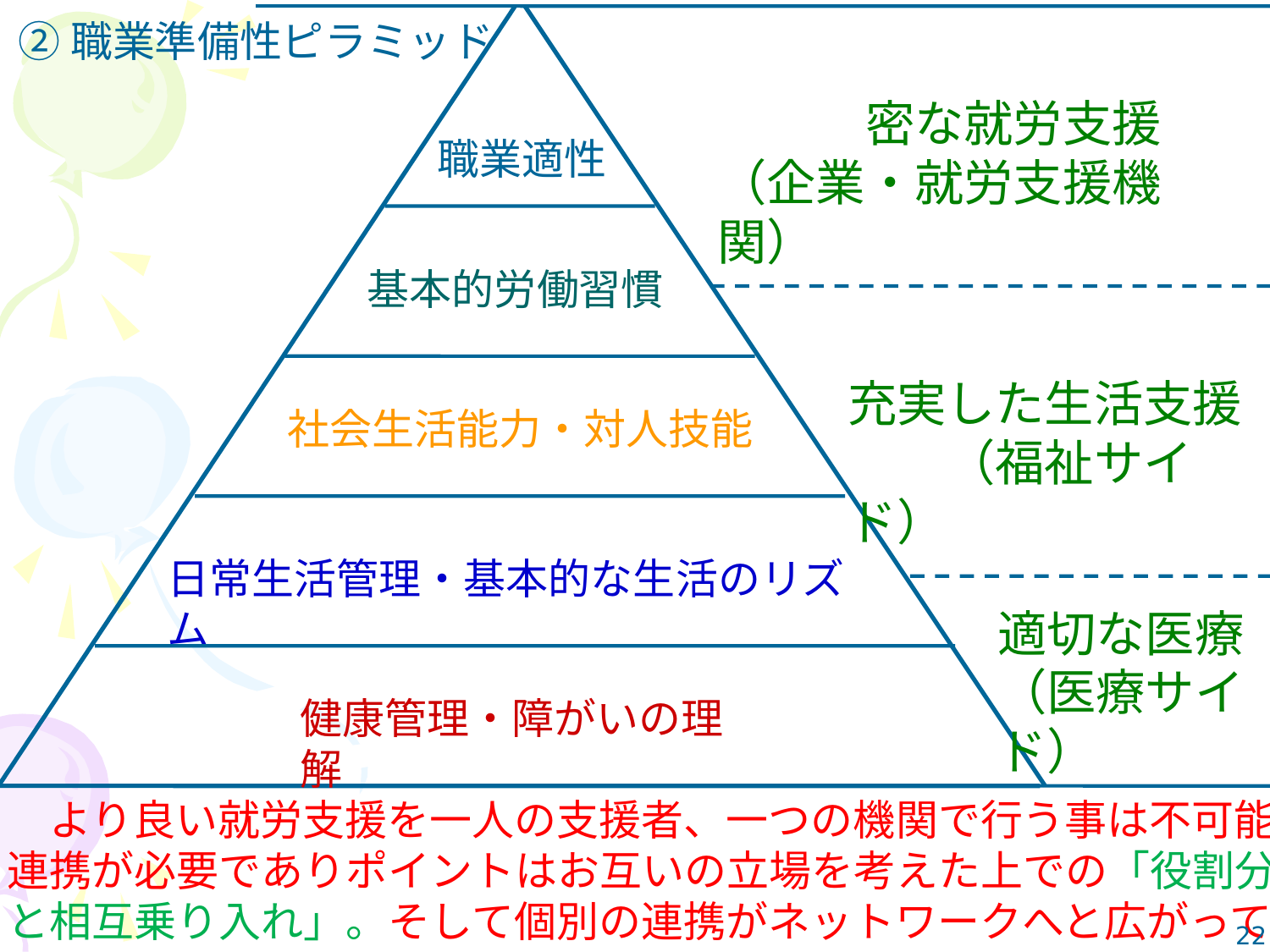

②職業準備性ピラミッド
　　　密な就労支援
（企業・就労支援機関）
職業適性

基本的労働習慣

充実した生活支援
　　（福祉サイド）
社会生活能力・対人技能

日常生活管理・基本的な生活のリズム

適切な医療
（医療サイド）

健康管理・障がいの理解

　より良い就労支援を一人の支援者、一つの機関で行う事は不可能。
連携が必要でありポイントはお互いの立場を考えた上での「役割分担
と相互乗り入れ」。そして個別の連携がネットワークへと広がっていく。

22